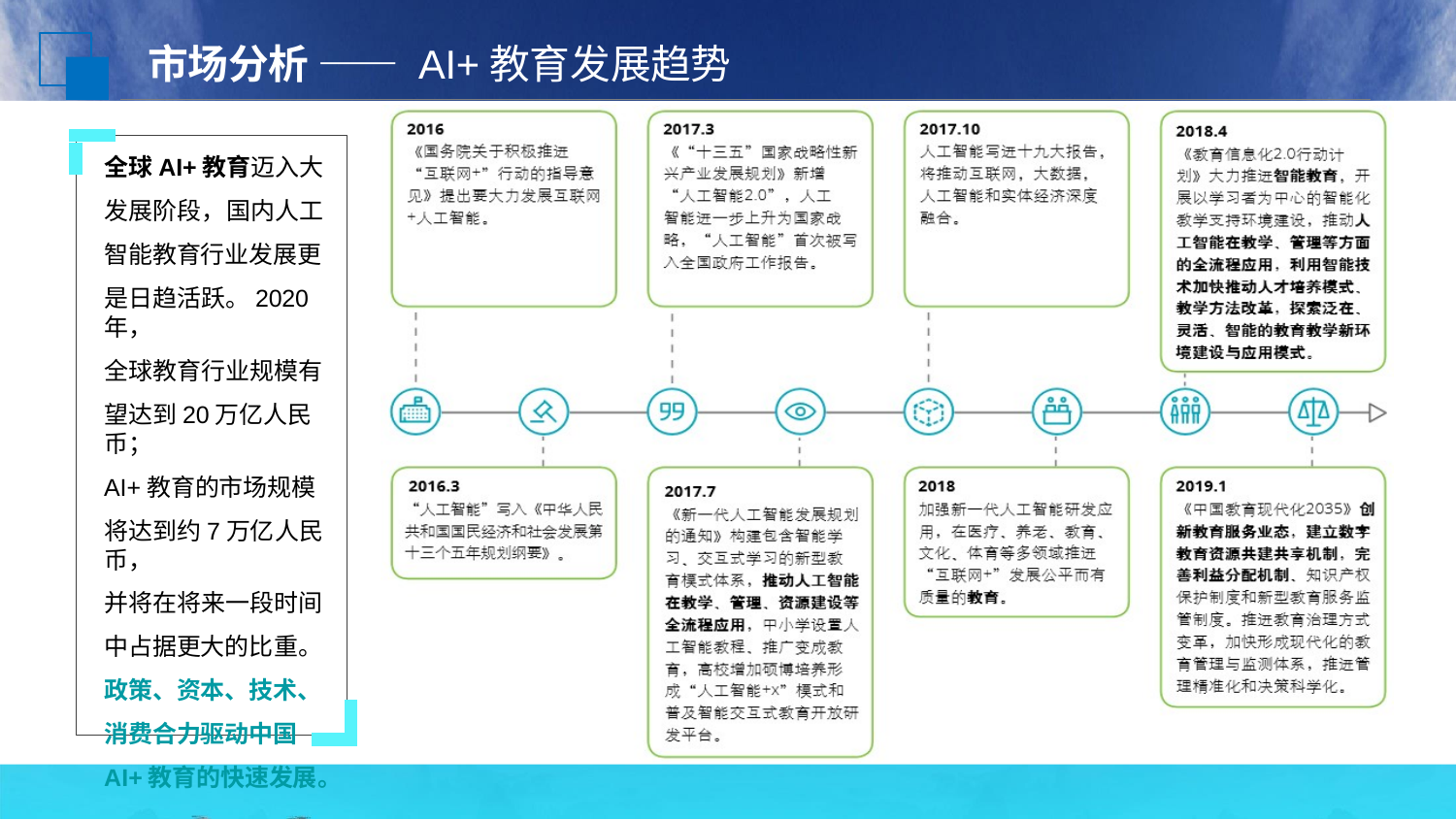

# 市场分析 —— AI+教育发展趋势

全球AI+教育迈入大 发展阶段，国内人工 智能教育行业发展更
是日趋活跃。2020年，
全球教育行业规模有
望达到20万亿人民币；
AI+教育的市场规模
将达到约7万亿人民币，
并将在将来一段时间
中占据更大的比重。 政策、资本、技术、 消费合力驱动中国 AI+教育的快速发展。